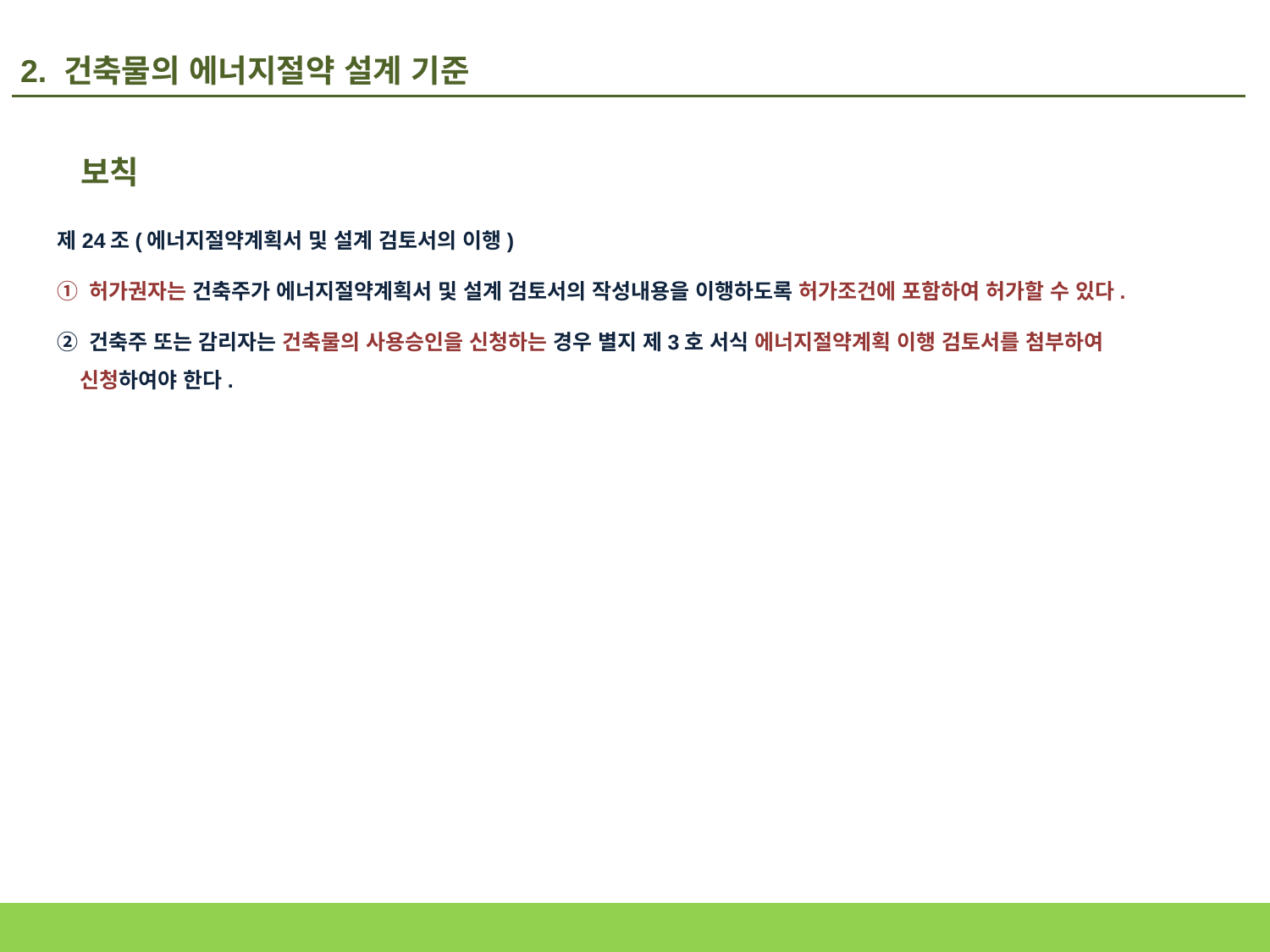

2. 건축물의 에너지절약 설계 기준
보칙
제24조(에너지절약계획서 및 설계 검토서의 이행)
① 허가권자는 건축주가 에너지절약계획서 및 설계 검토서의 작성내용을 이행하도록 허가조건에 포함하여 허가할 수 있다.
② 건축주 또는 감리자는 건축물의 사용승인을 신청하는 경우 별지 제3호 서식 에너지절약계획 이행 검토서를 첨부하여
   신청하여야 한다.